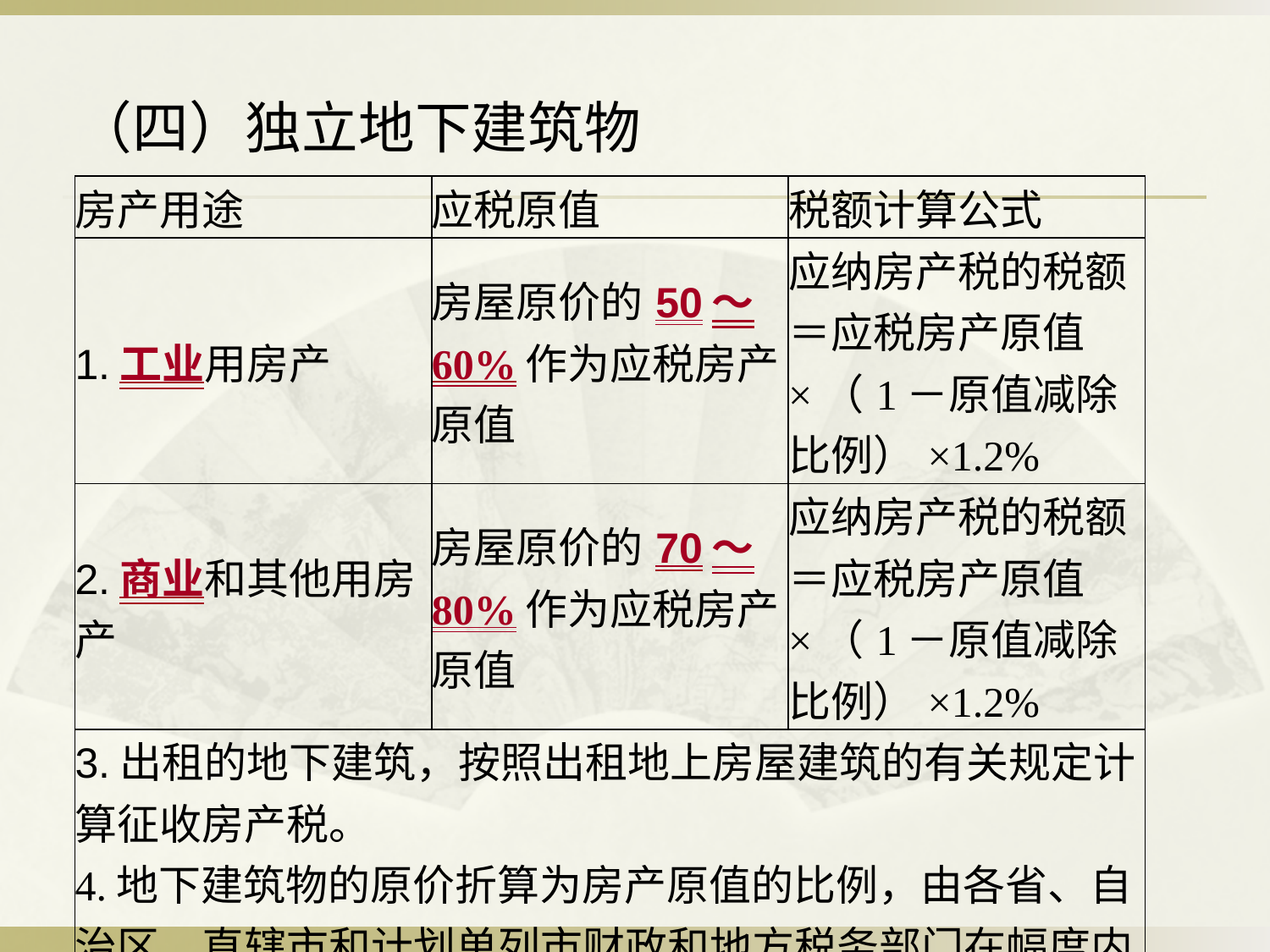

（四）独立地下建筑物

| 房产用途 | 应税原值 | 税额计算公式 |
| --- | --- | --- |
| 1.工业用房产 | 房屋原价的50～60%作为应税房产原值 | 应纳房产税的税额＝应税房产原值×（1－原值减除比例）×1.2% |
| 2.商业和其他用房产 | 房屋原价的70～80%作为应税房产原值 | 应纳房产税的税额＝应税房产原值×（1－原值减除比例）×1.2% |
| 3.出租的地下建筑，按照出租地上房屋建筑的有关规定计算征收房产税。 4.地下建筑物的原价折算为房产原值的比例，由各省、自治区、直辖市和计划单列市财政和地方税务部门在幅度内自行确定； |  |  |